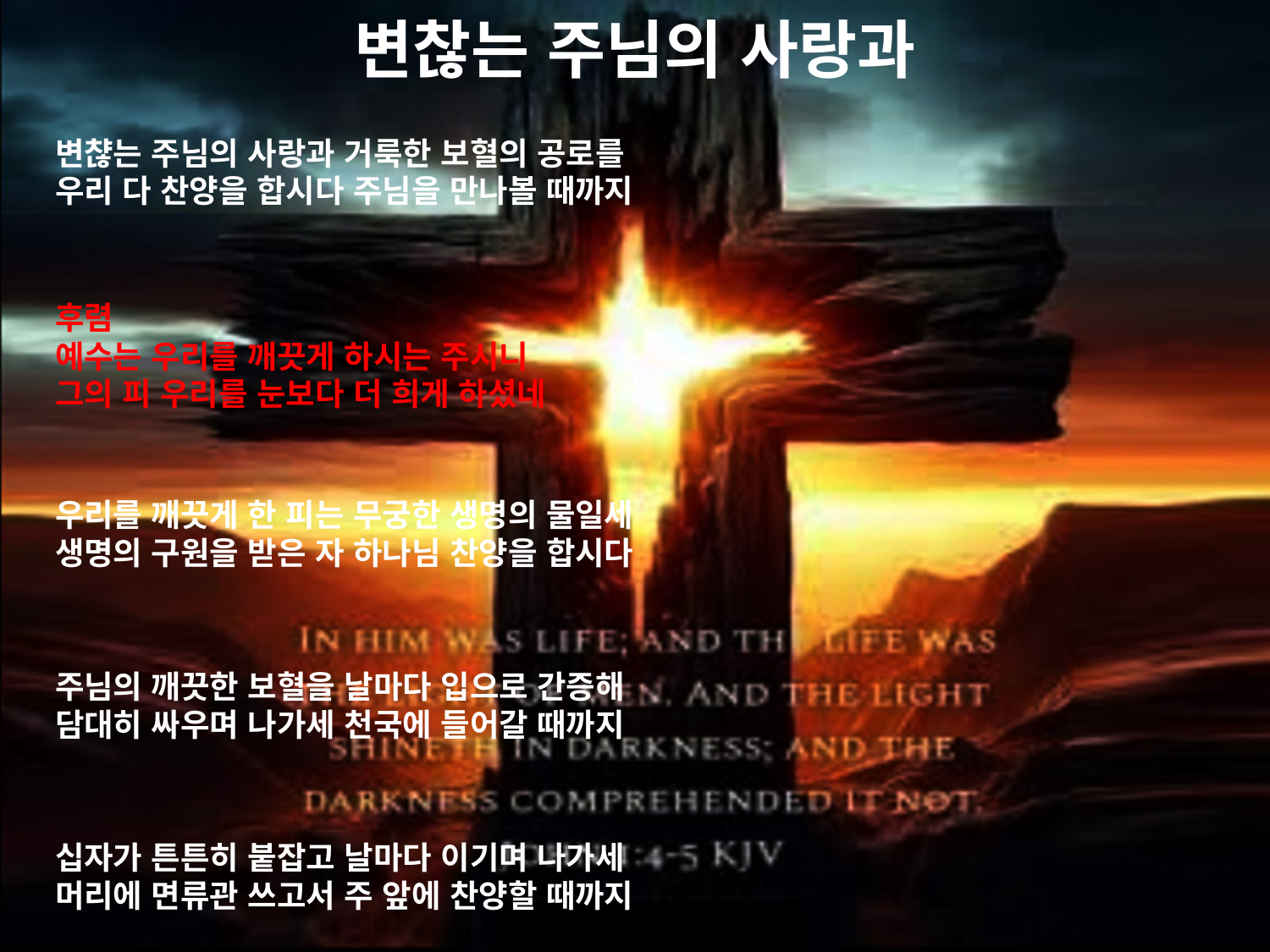

# 변찮는 주님의 사랑과
변챦는 주님의 사랑과 거룩한 보혈의 공로를
우리 다 찬양을 합시다 주님을 만나볼 때까지

후렴
예수는 우리를 깨끗게 하시는 주시니
그의 피 우리를 눈보다 더 희게 하셨네
우리를 깨끗게 한 피는 무궁한 생명의 물일세
생명의 구원을 받은 자 하나님 찬양을 합시다

주님의 깨끗한 보혈을 날마다 입으로 간증해
담대히 싸우며 나가세 천국에 들어갈 때까지

십자가 튼튼히 붙잡고 날마다 이기며 나가세
머리에 면류관 쓰고서 주 앞에 찬양할 때까지